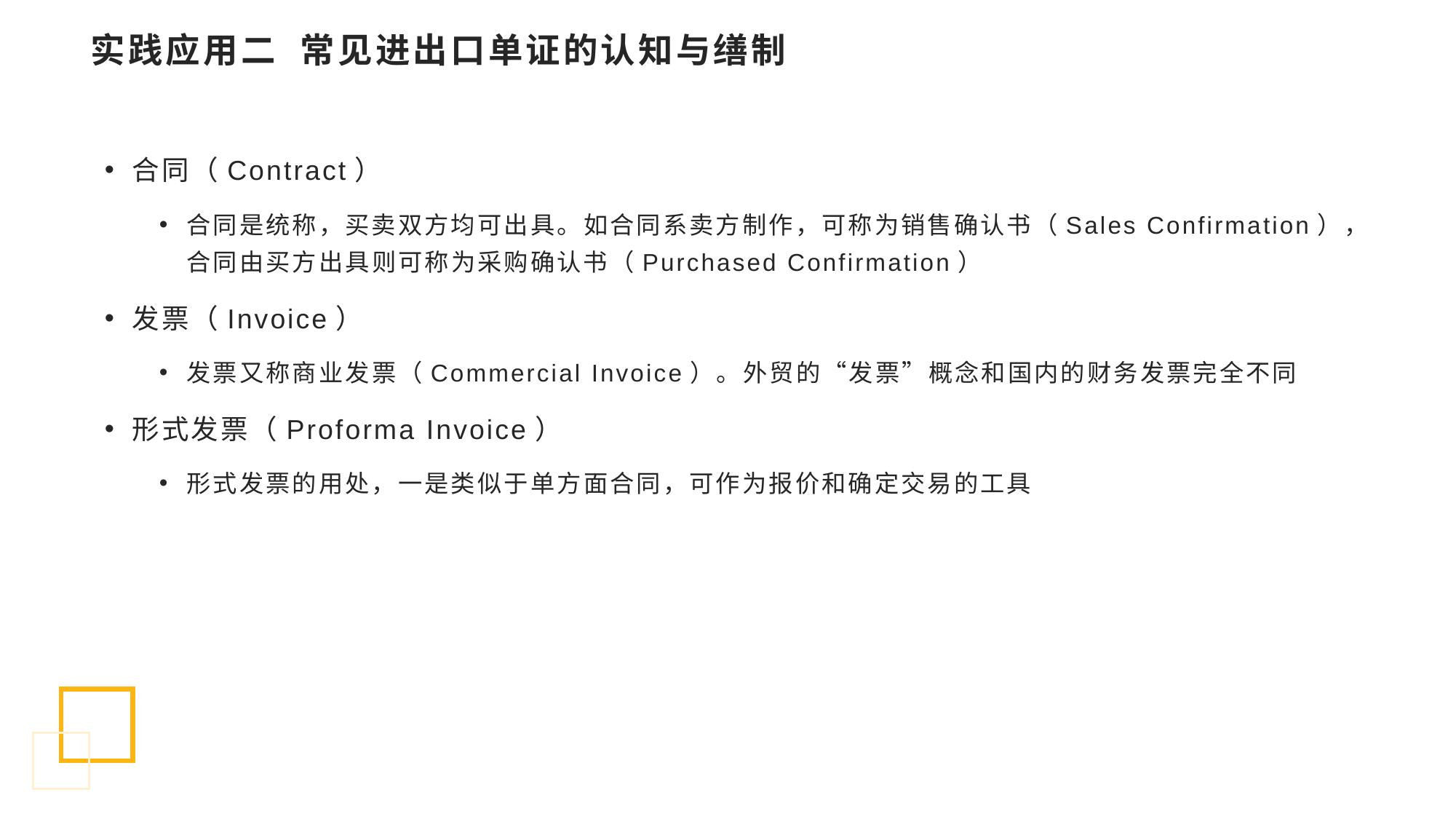

# 实践应用二  常见进出口单证的认知与缮制
合同（Contract）
合同是统称，买卖双方均可出具。如合同系卖方制作，可称为销售确认书（Sales Confirmation），合同由买方出具则可称为采购确认书（Purchased Confirmation）
发票（Invoice）
发票又称商业发票（Commercial Invoice）。外贸的“发票”概念和国内的财务发票完全不同
形式发票（Proforma Invoice）
形式发票的用处，一是类似于单方面合同，可作为报价和确定交易的工具